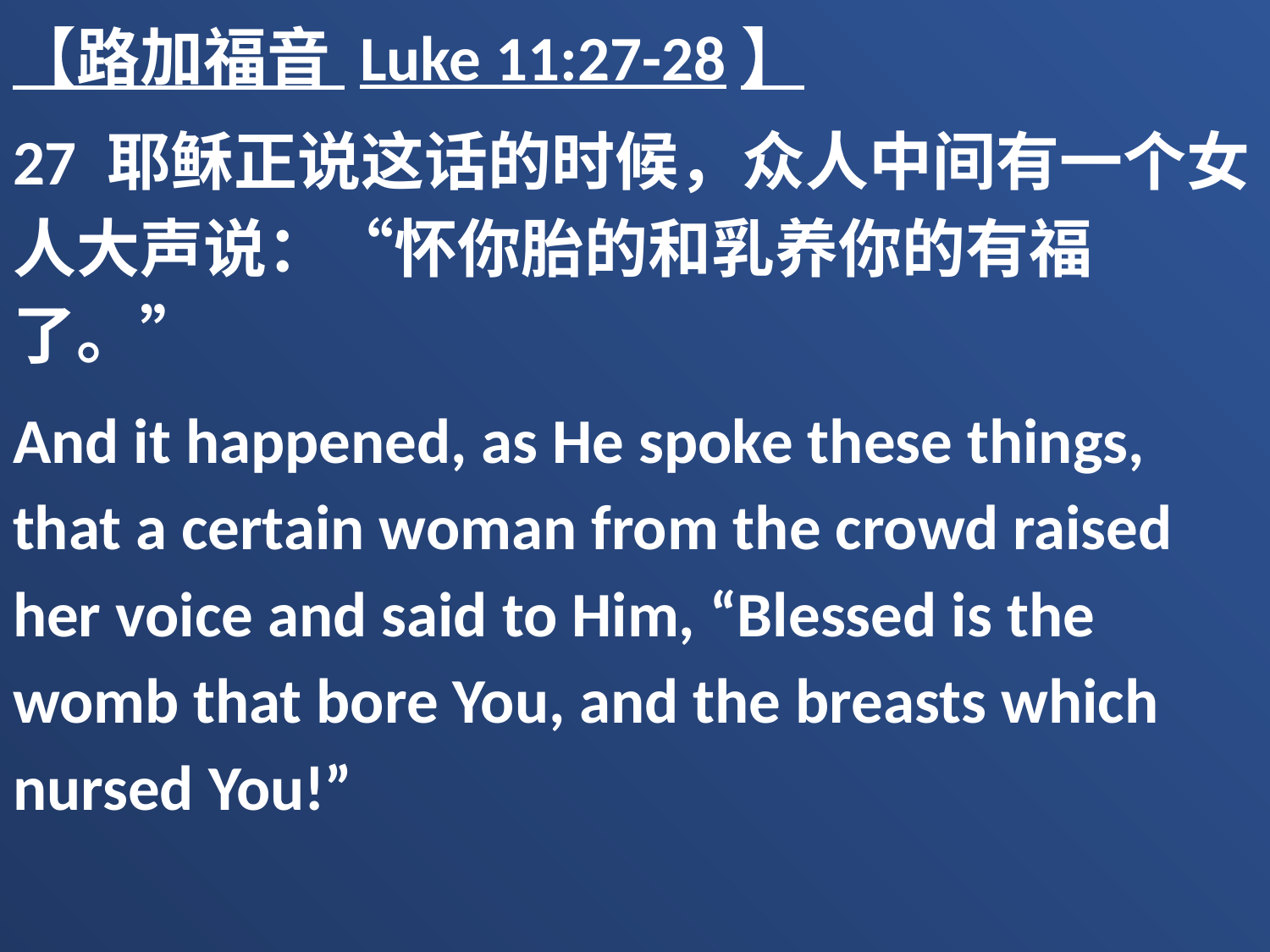

【路加福音 Luke 11:27-28】
27 耶稣正说这话的时候，众人中间有一个女人大声说：“怀你胎的和乳养你的有福了。”
And it happened, as He spoke these things, that a certain woman from the crowd raised her voice and said to Him, “Blessed is the womb that bore You, and the breasts which nursed You!”